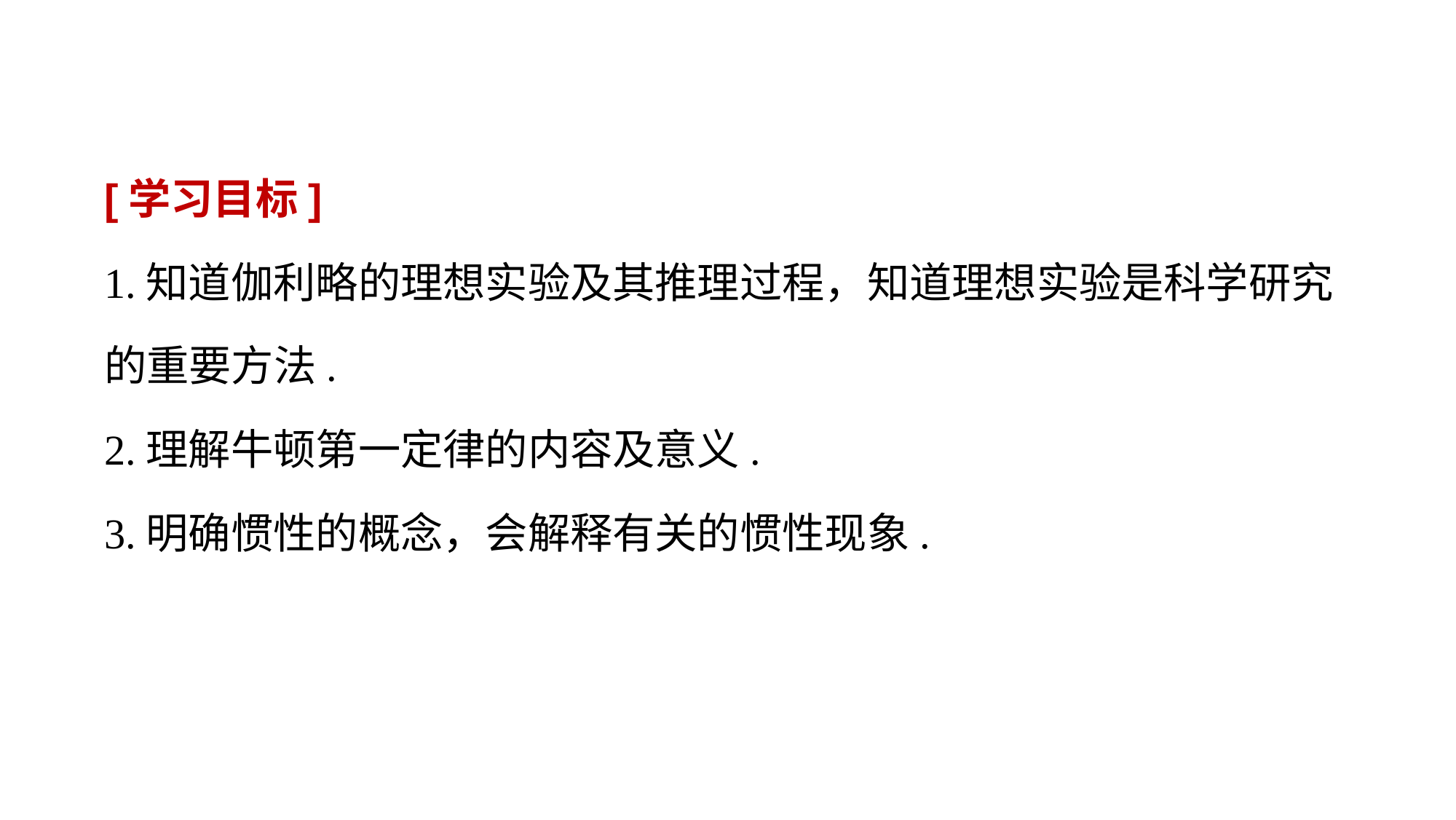

[学习目标]
1.知道伽利略的理想实验及其推理过程，知道理想实验是科学研究的重要方法.
2.理解牛顿第一定律的内容及意义.
3.明确惯性的概念，会解释有关的惯性现象.